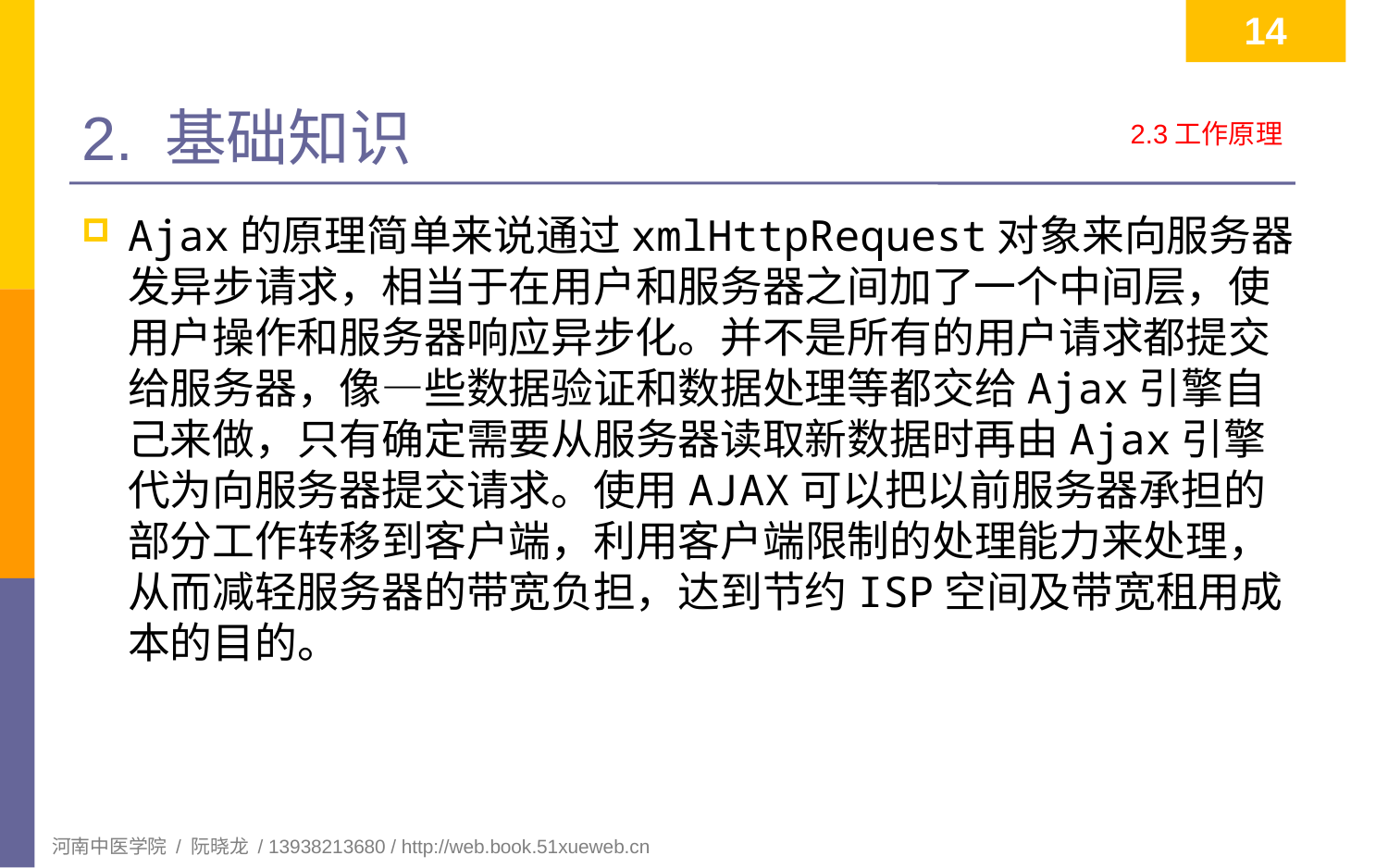

14
# 2. 基础知识
2.3工作原理
Ajax的原理简单来说通过xmlHttpRequest对象来向服务器发异步请求，相当于在用户和服务器之间加了一个中间层，使用户操作和服务器响应异步化。并不是所有的用户请求都提交给服务器，像—些数据验证和数据处理等都交给Ajax引擎自己来做，只有确定需要从服务器读取新数据时再由Ajax引擎代为向服务器提交请求。使用AJAX可以把以前服务器承担的部分工作转移到客户端，利用客户端限制的处理能力来处理，从而减轻服务器的带宽负担，达到节约ISP空间及带宽租用成本的目的。